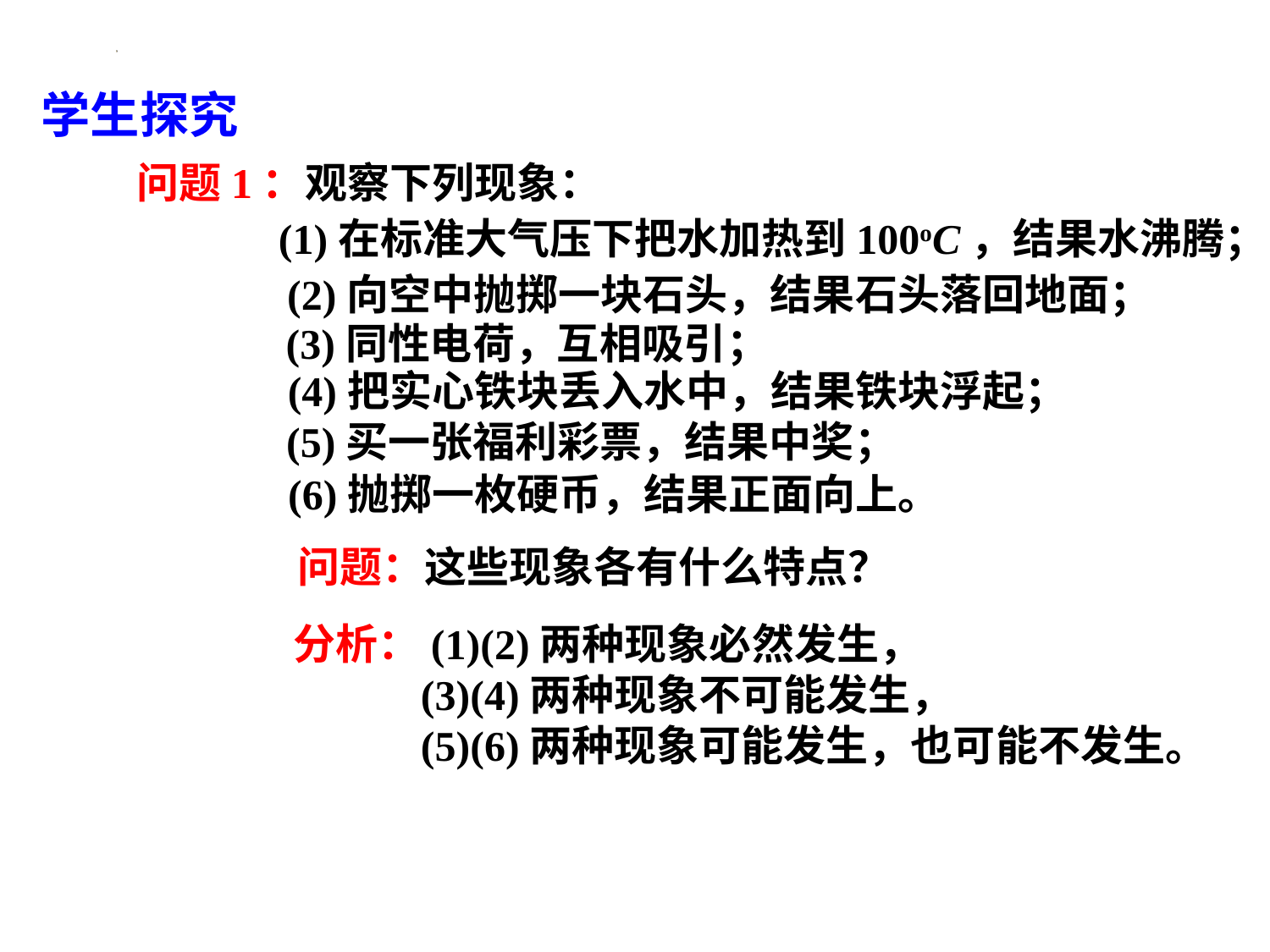

学生探究
问题1：观察下列现象：
(1)在标准大气压下把水加热到100oC，结果水沸腾；
(2)向空中抛掷一块石头，结果石头落回地面；
(3)同性电荷，互相吸引；
(4)把实心铁块丢入水中，结果铁块浮起；
(5)买一张福利彩票，结果中奖；
(6)抛掷一枚硬币，结果正面向上。
问题：这些现象各有什么特点？
分析：(1)(2)两种现象必然发生，
            (3)(4)两种现象不可能发生，
            (5)(6)两种现象可能发生，也可能不发生。